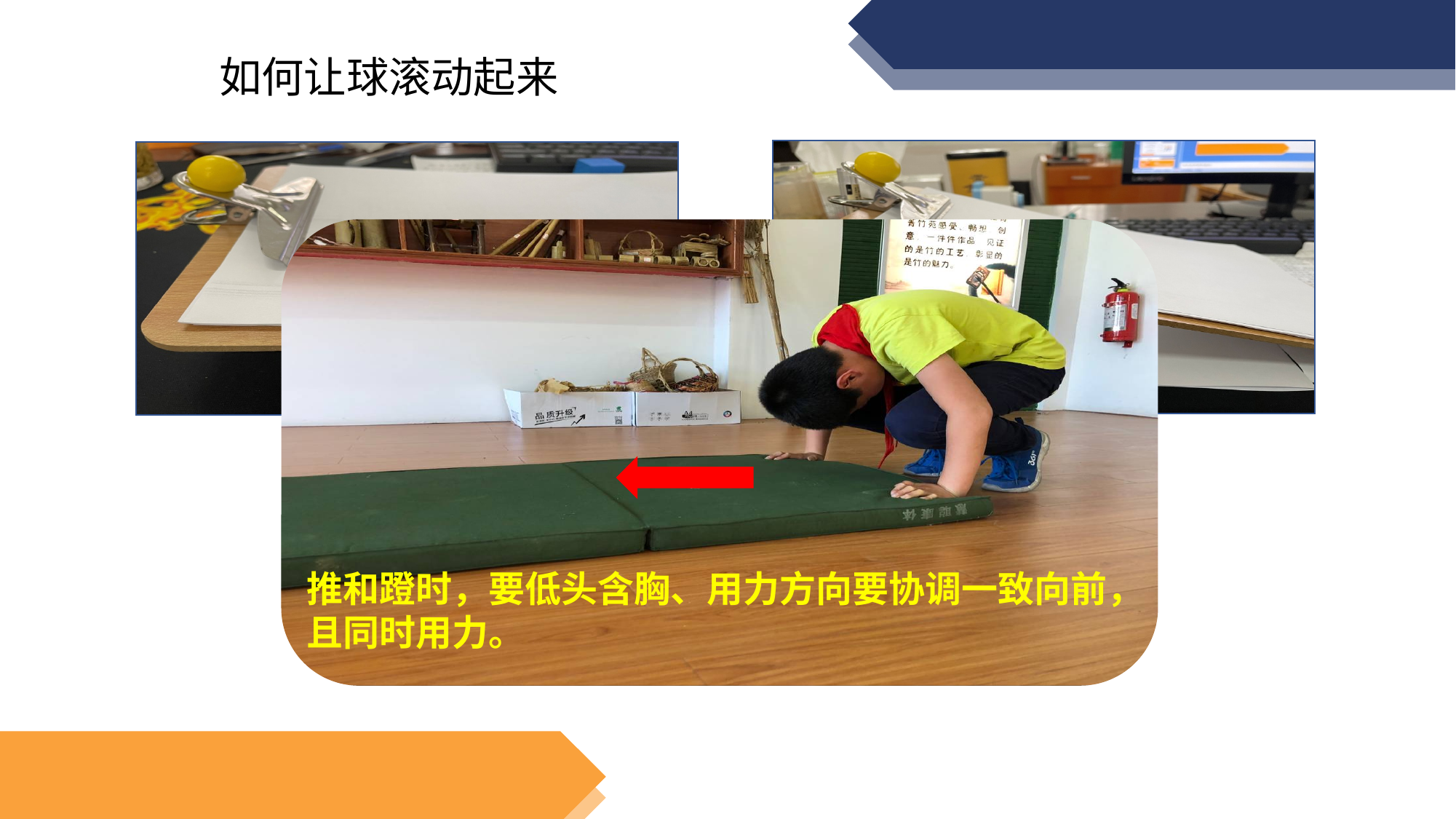

如何让球滚动起来

推和蹬时，要低头含胸、用力方向要协调一致向前，
且同时用力。